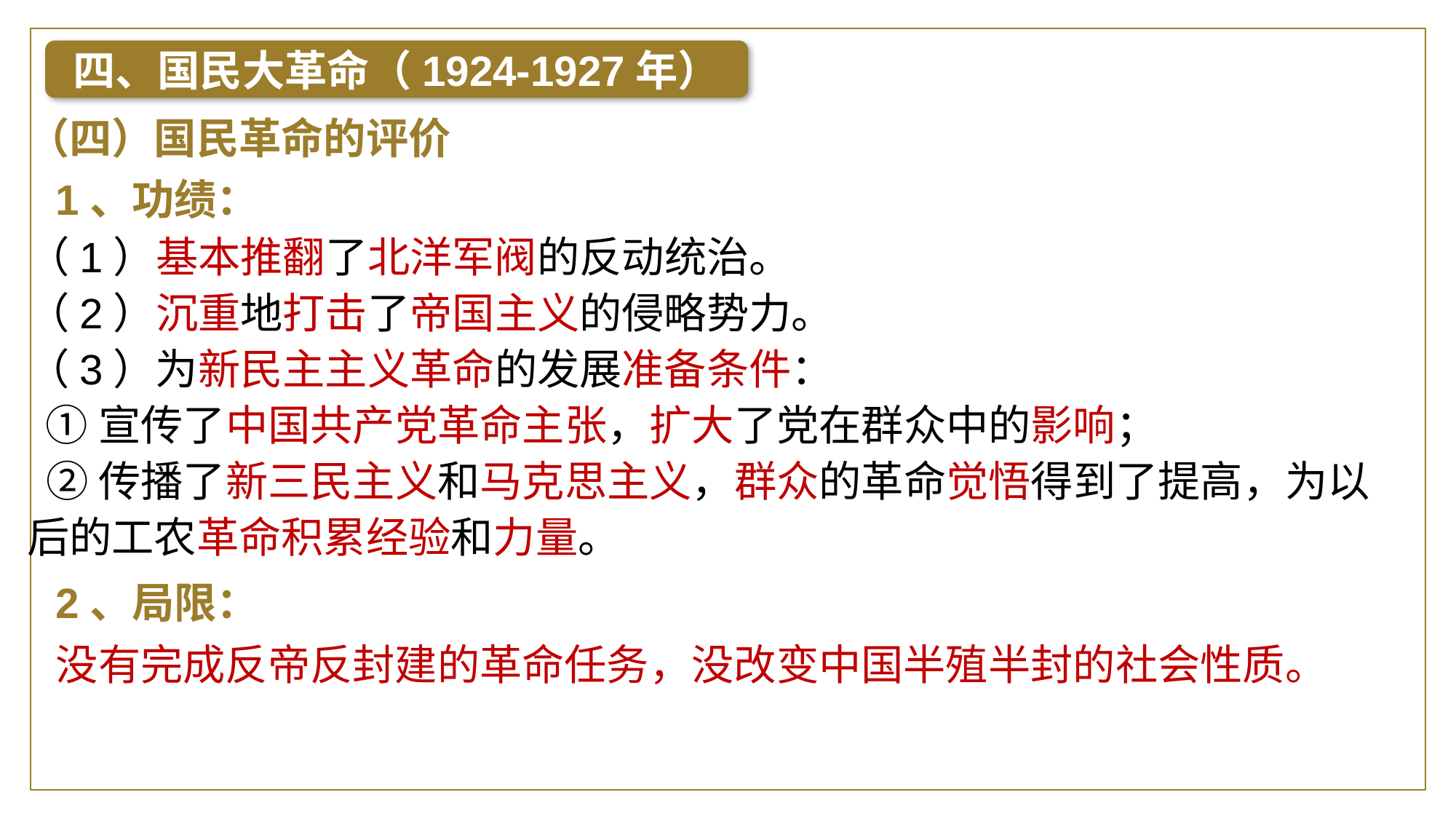

四、国民大革命（1924-1927年）
（四）国民革命的评价
1、功绩：
（1）基本推翻了北洋军阀的反动统治。
（2）沉重地打击了帝国主义的侵略势力。
（3）为新民主主义革命的发展准备条件：
  ①宣传了中国共产党革命主张，扩大了党在群众中的影响；
  ②传播了新三民主义和马克思主义，群众的革命觉悟得到了提高，为以后的工农革命积累经验和力量。
2、局限：
没有完成反帝反封建的革命任务，没改变中国半殖半封的社会性质。